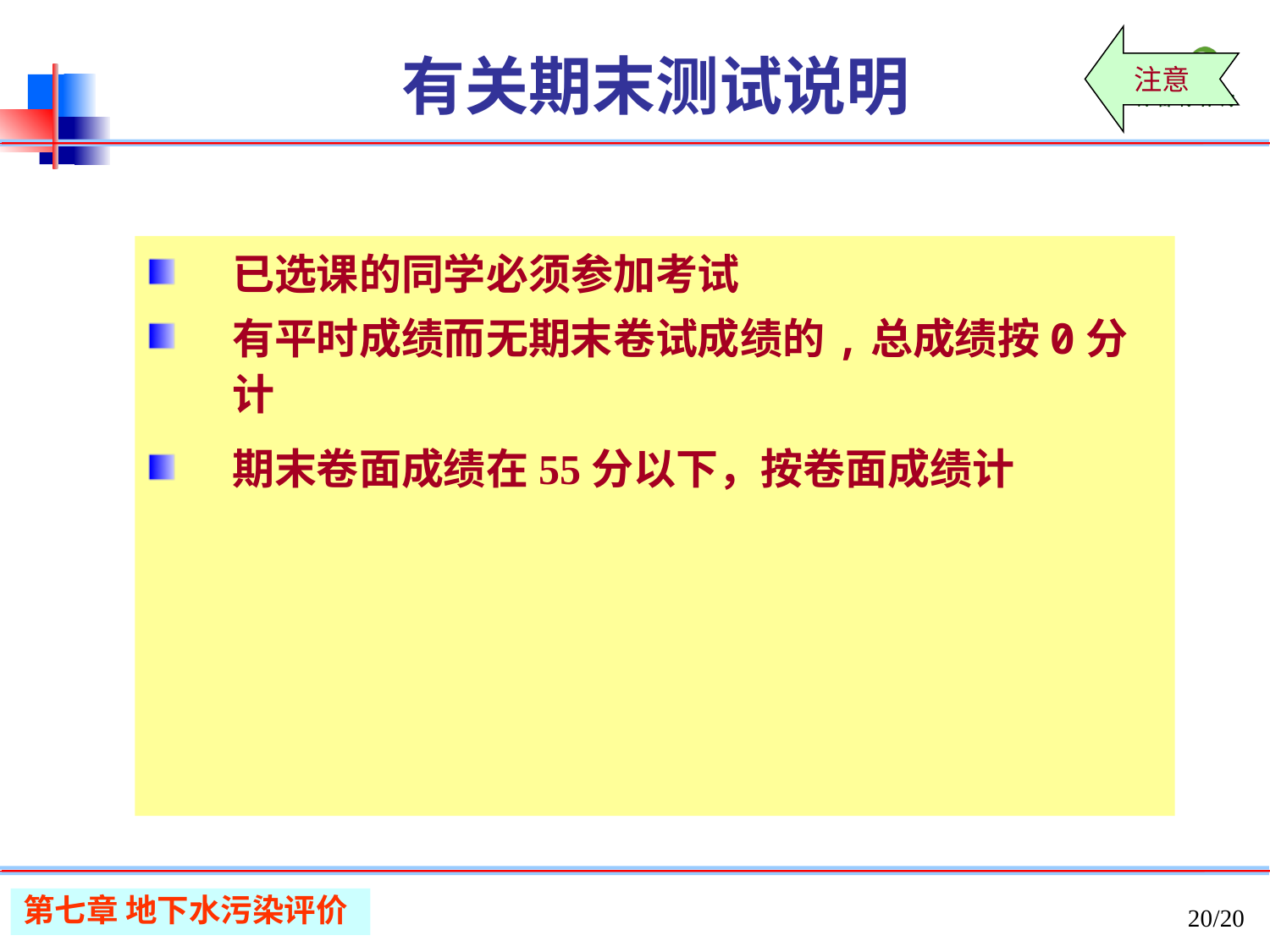

注意
有关期末测试说明
已选课的同学必须参加考试
有平时成绩而无期末卷试成绩的,总成绩按0分计

期末卷面成绩在55分以下，按卷面成绩计
第七章 地下水污染评价
20/20